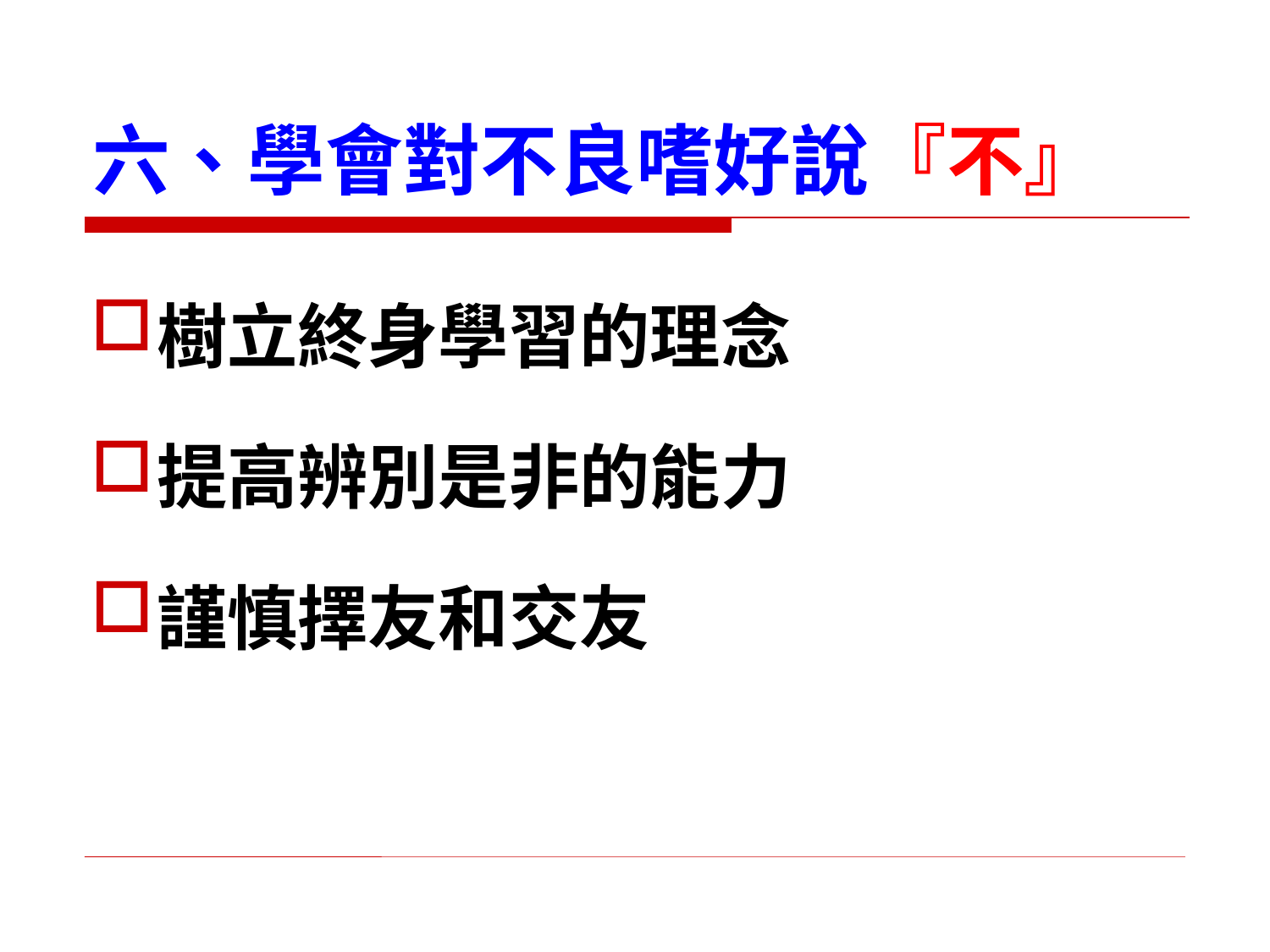

# 六、學會對不良嗜好說『不』
樹立終身學習的理念
提高辨別是非的能力
謹慎擇友和交友